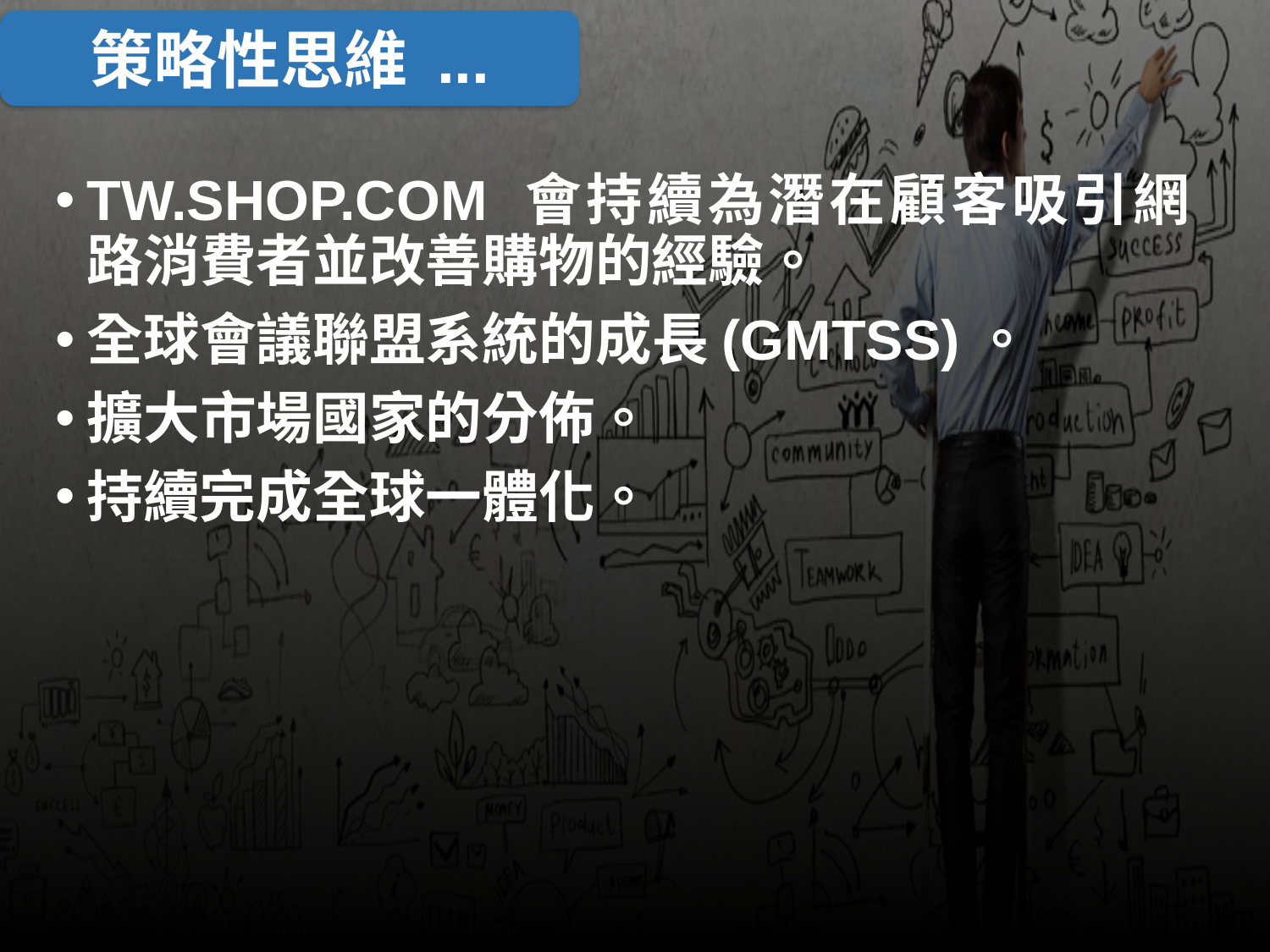

策略性思維 ...
TW.SHOP.COM 會持續為潛在顧客吸引網路消費者並改善購物的經驗。
全球會議聯盟系統的成長(GMTSS)。
擴大市場國家的分佈。
持續完成全球一體化。